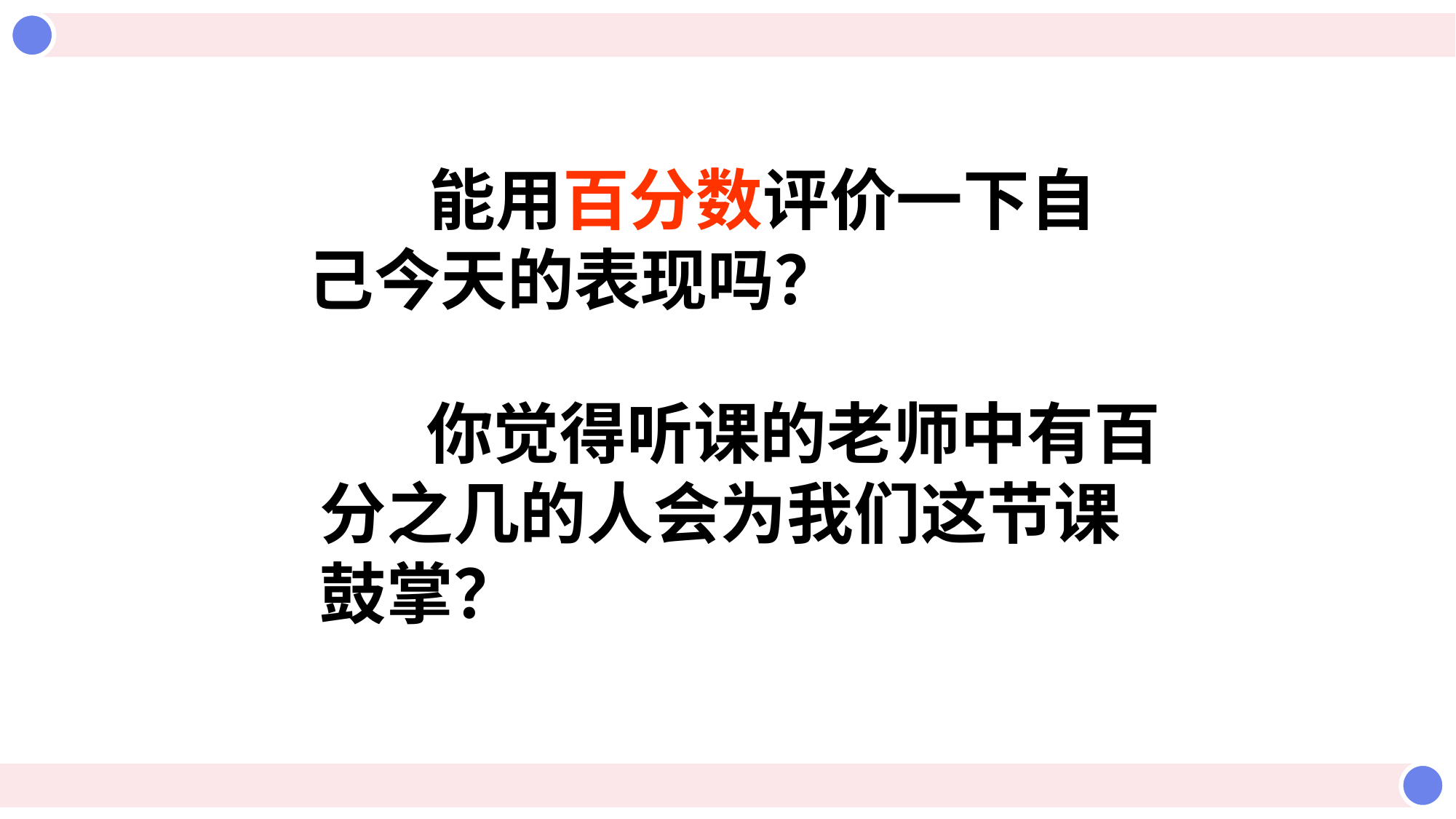

能用百分数评价一下自己今天的表现吗？
      你觉得听课的老师中有百分之几的人会为我们这节课鼓掌？